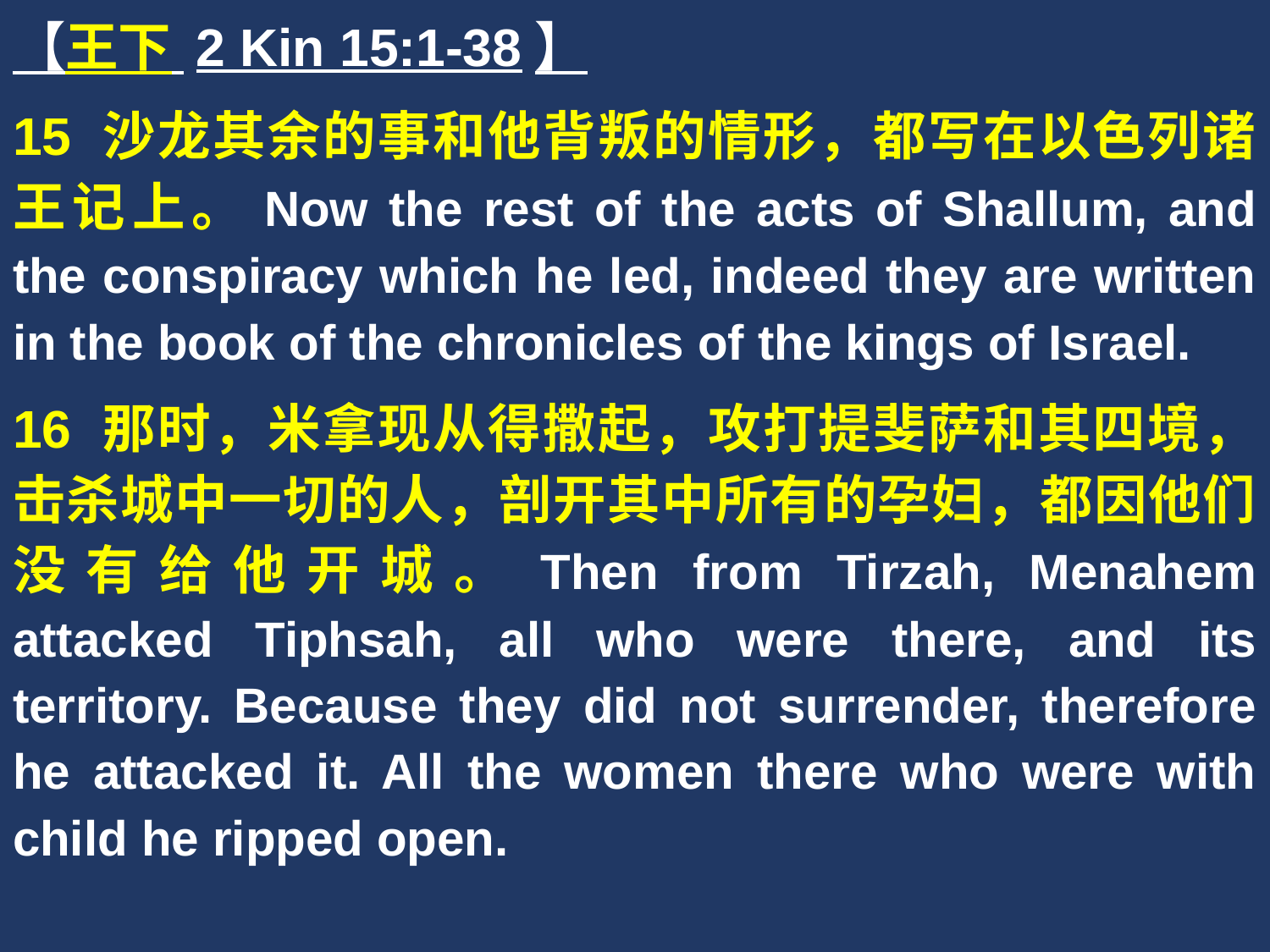

【王下 2 Kin 15:1-38】
15 沙龙其余的事和他背叛的情形，都写在以色列诸王记上。Now the rest of the acts of Shallum, and the conspiracy which he led, indeed they are written in the book of the chronicles of the kings of Israel.
16 那时，米拿现从得撒起，攻打提斐萨和其四境，击杀城中一切的人，剖开其中所有的孕妇，都因他们没有给他开城。Then from Tirzah, Menahem attacked Tiphsah, all who were there, and its territory. Because they did not surrender, therefore he attacked it. All the women there who were with child he ripped open.